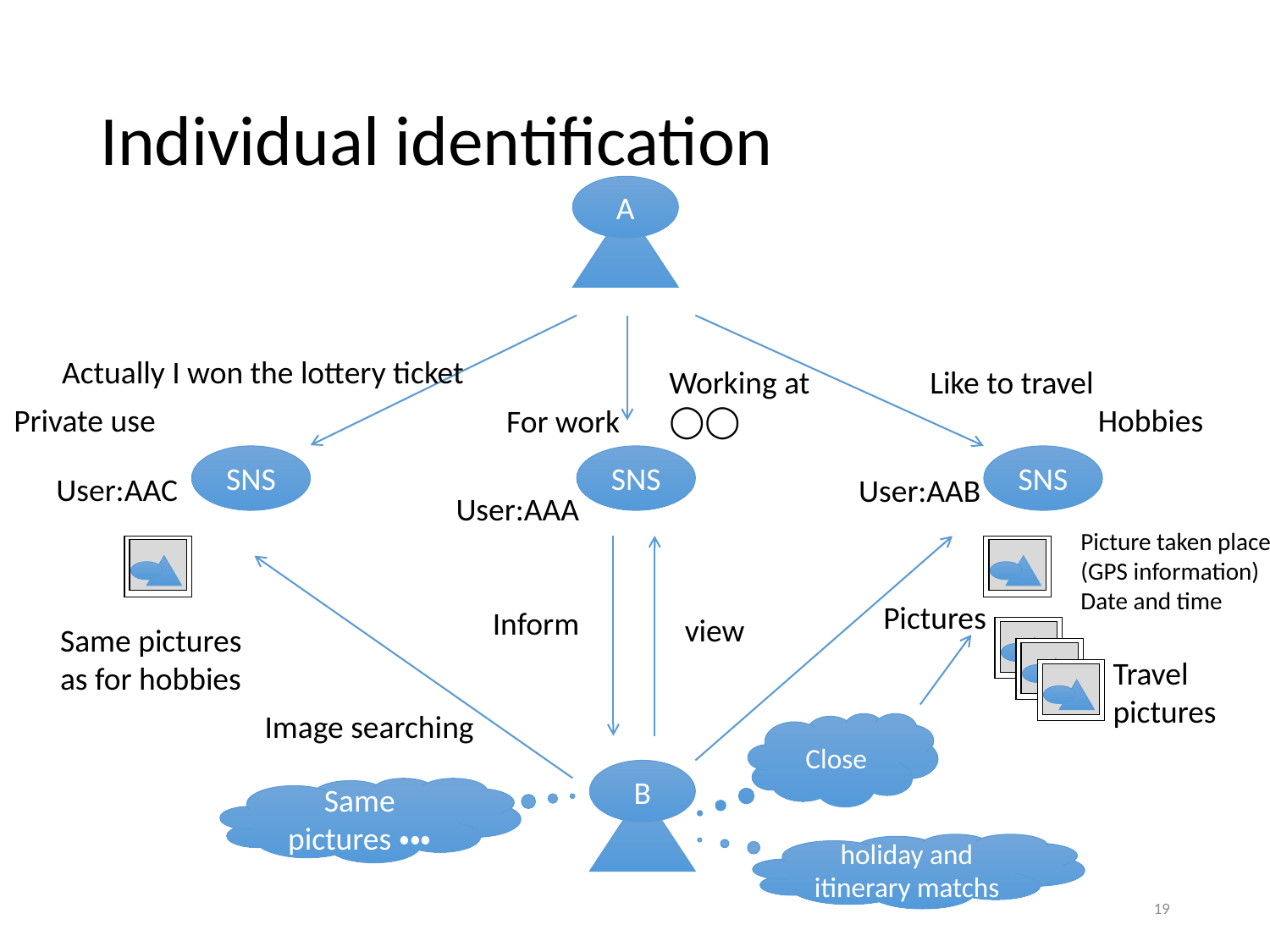

# Individual identification
A

Actually I won the lottery ticket
Working at
◯◯
Like to travel
Private use
Hobbies
For work
SNS
SNS
SNS
User:AAC
User:AAB
User:AAA
Picture taken place
(GPS information)
Date and time

Pictures
Inform
view
Same pictures
as for hobbies

Travel
pictures

Image searching
Close
B

Same pictures・・・
holiday and itinerary matchs
19